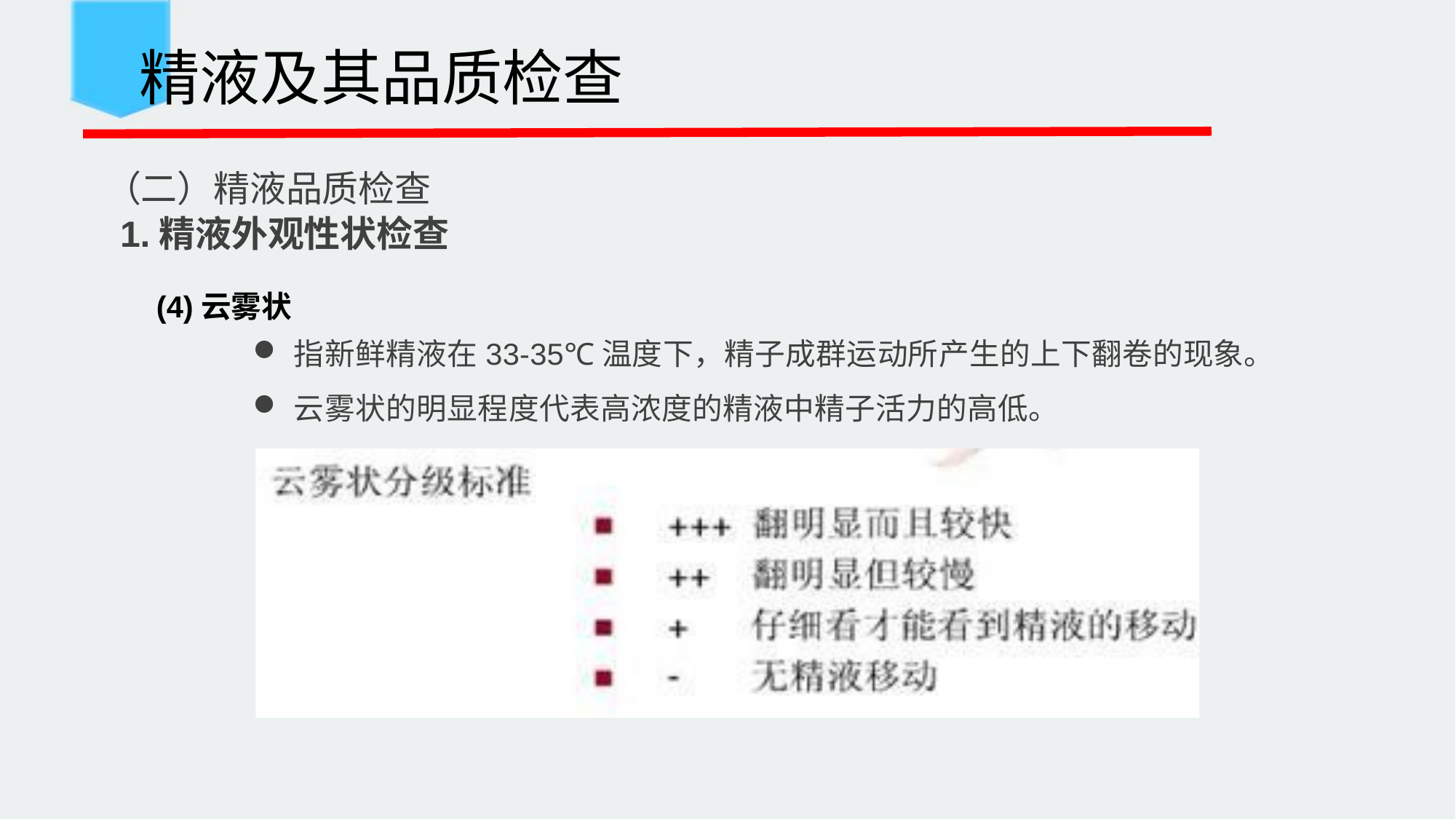

精液及其品质检查
  （二）精液品质检查
    1.精液外观性状检查
(4)云雾状
指新鲜精液在33-35℃温度下，精子成群运动所产生的上下翻卷的现象。
云雾状的明显程度代表高浓度的精液中精子活力的高低。